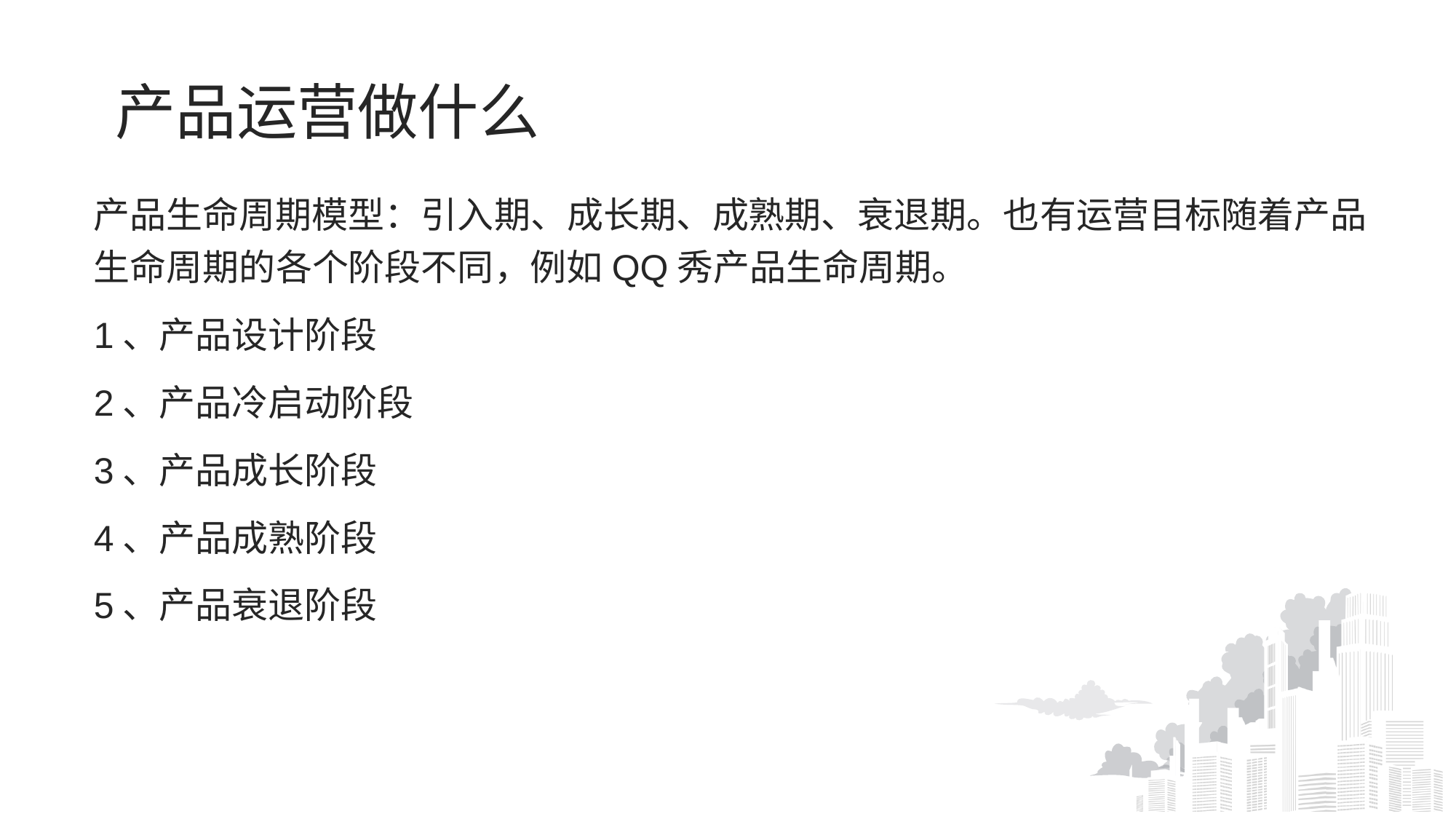

# 产品运营做什么
产品生命周期模型：引入期、成长期、成熟期、衰退期。也有运营目标随着产品生命周期的各个阶段不同，例如QQ秀产品生命周期。
1、产品设计阶段
2、产品冷启动阶段
3、产品成长阶段
4、产品成熟阶段
5、产品衰退阶段